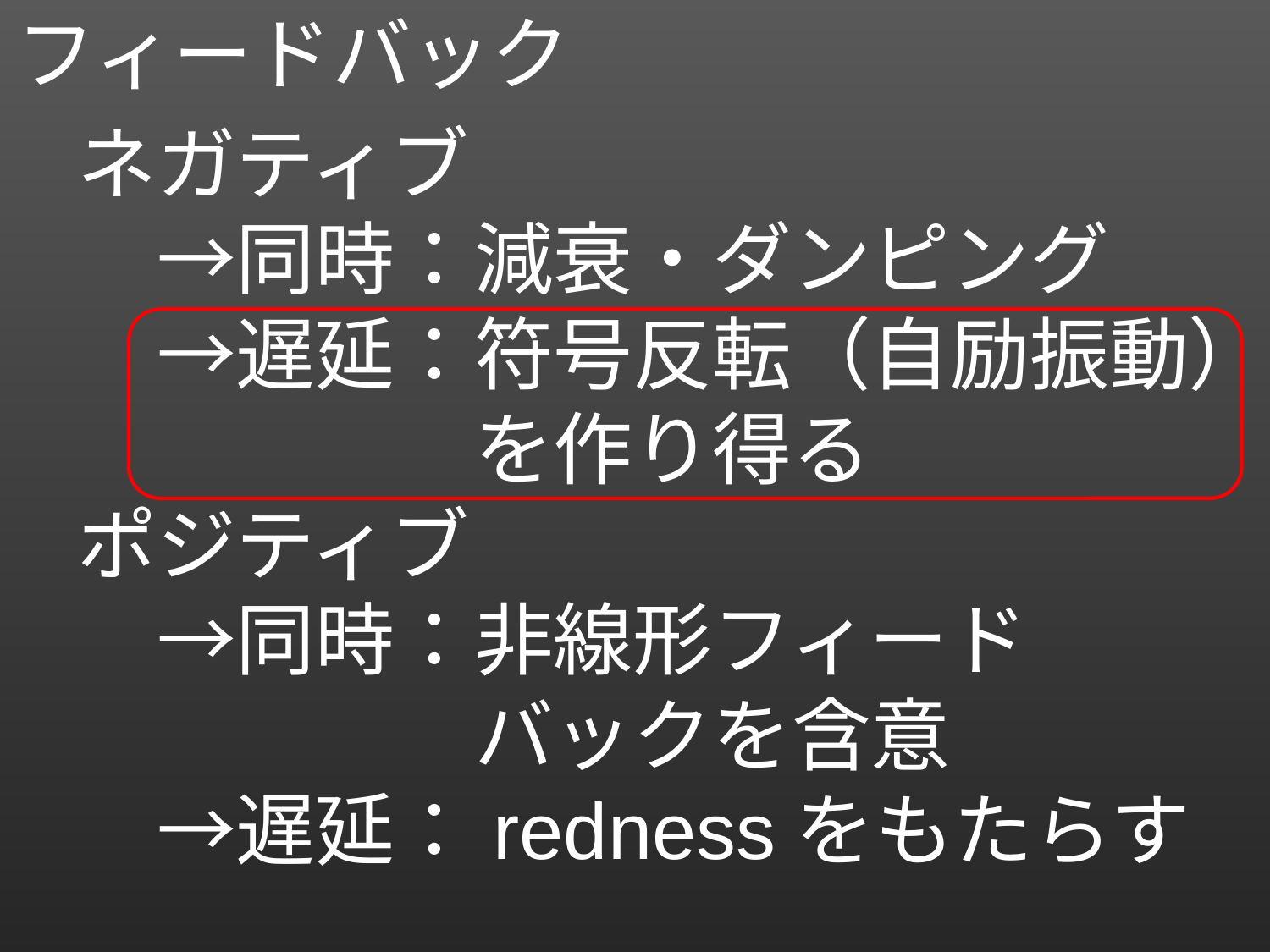

フィードバック
ネガティブ
　→同時：減衰・ダンピング
　→遅延：符号反転（自励振動）
　　　　　を作り得る
ポジティブ
　→同時：非線形フィード
　　　　　バックを含意
　→遅延：rednessをもたらす